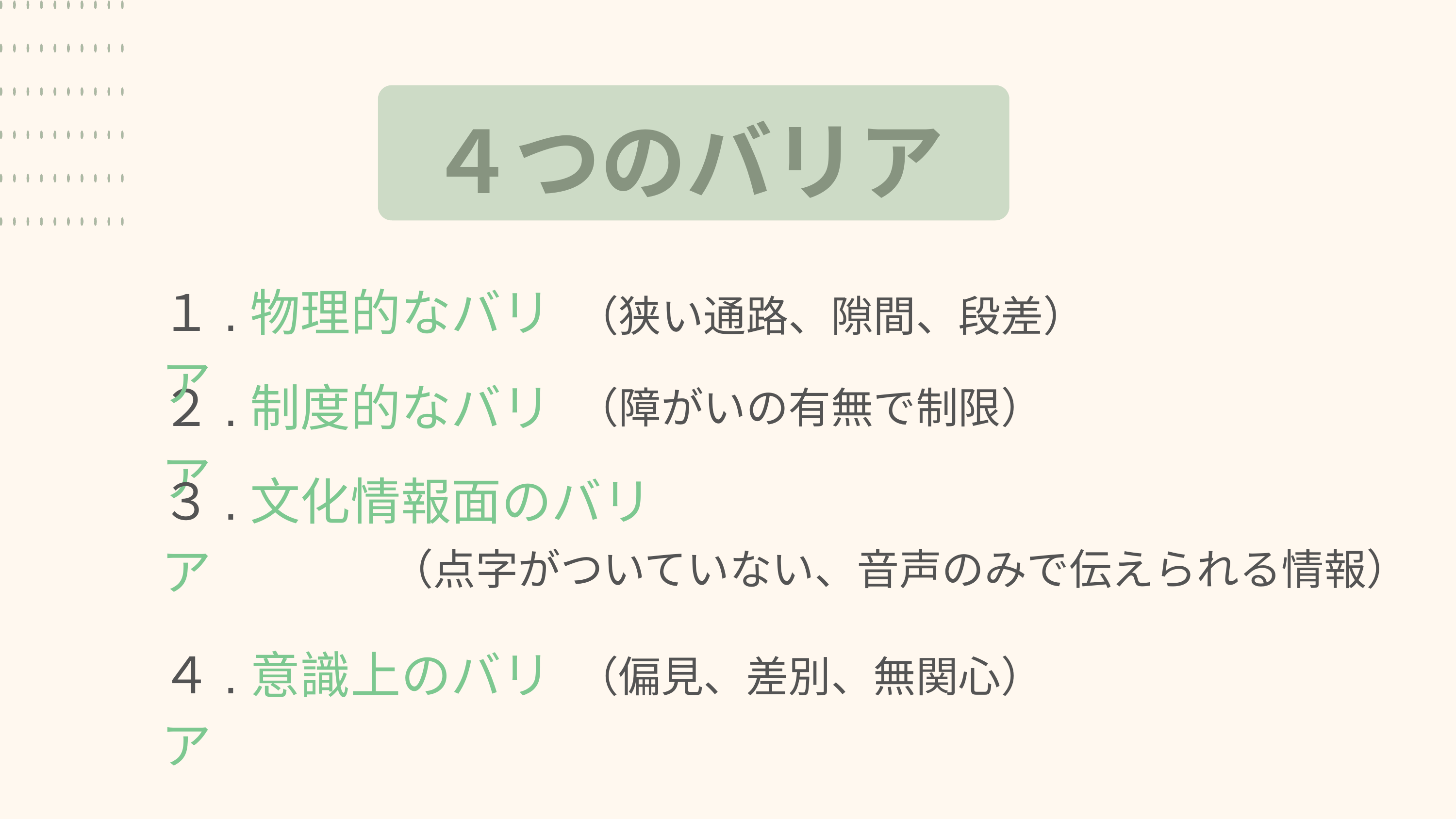

４つのバリア
１.物理的なバリア
（狭い通路、隙間、段差）
２.制度的なバリア
（障がいの有無で制限）
３.文化情報面のバリア
（点字がついていない、音声のみで伝えられる情報）
４.意識上のバリア
（偏見、差別、無関心）